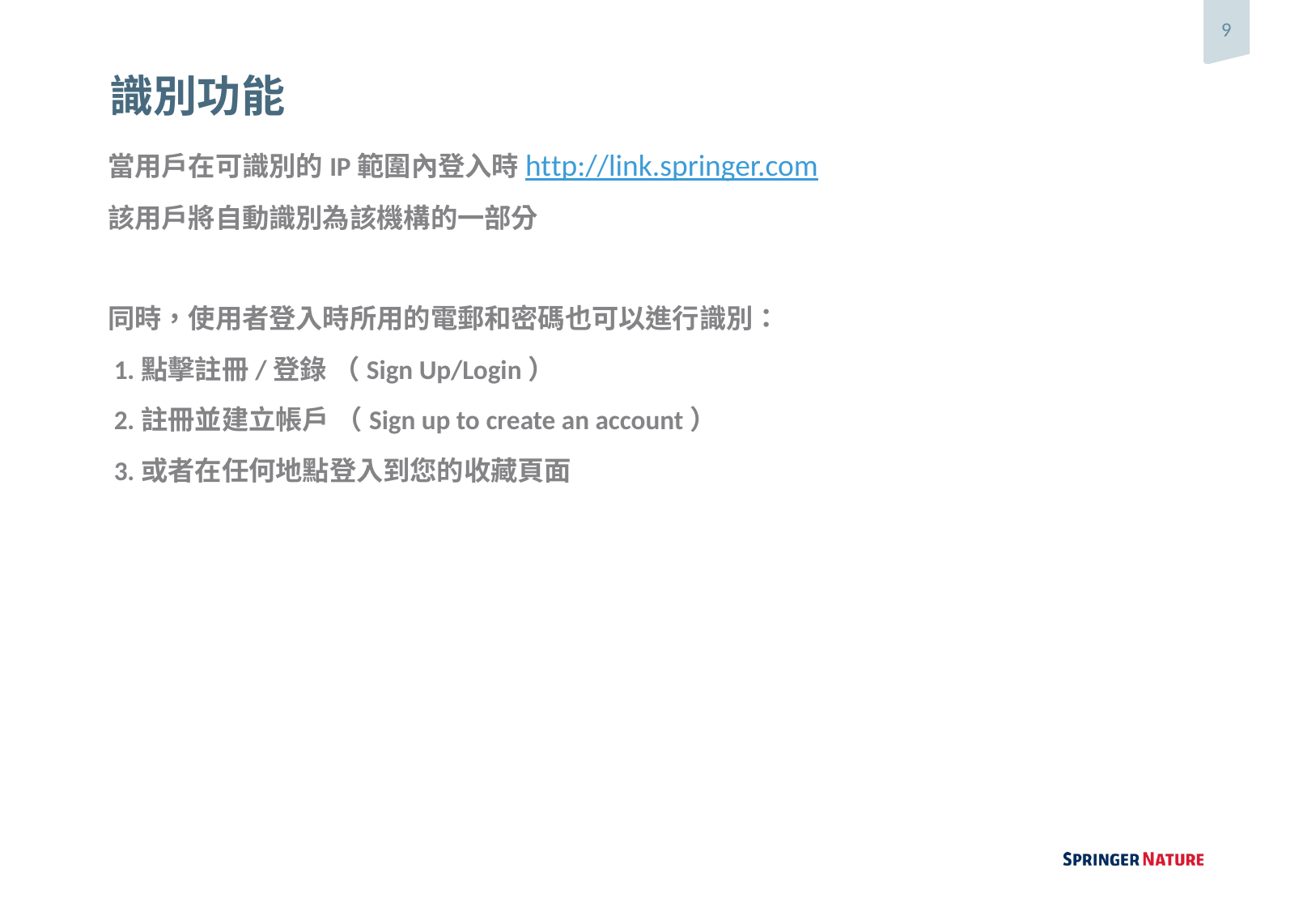

9
# 識別功能
當用戶在可識別的IP範圍內登入時http://link.springer.com
該用戶將自動識別為該機構的一部分

同時，使用者登入時所用的電郵和密碼也可以進行識別：
 1.點擊註冊/登錄 （Sign Up/Login）
 2.註冊並建立帳戶 （Sign up to create an account）
 3.或者在任何地點登入到您的收藏頁面